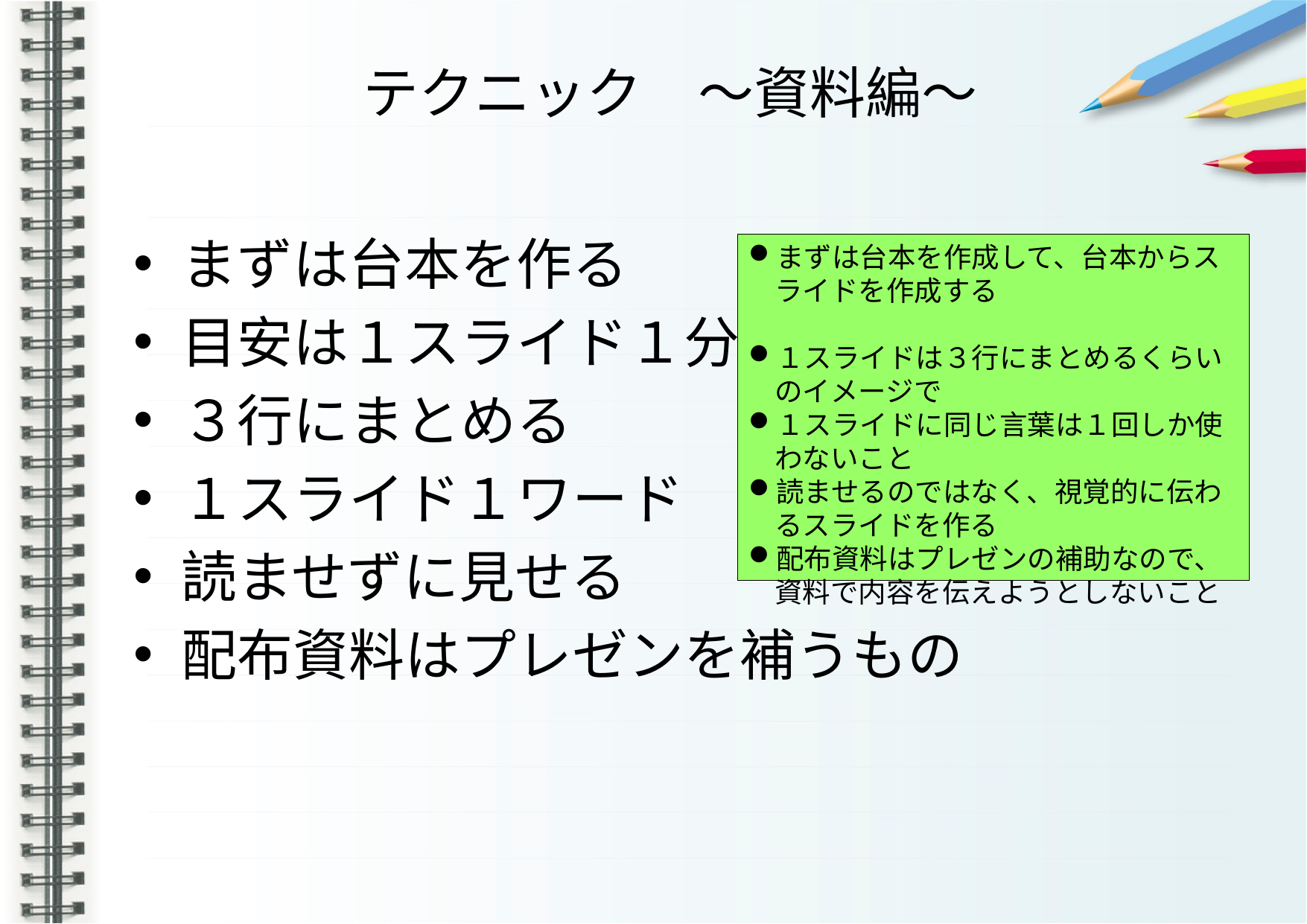

テクニック　～資料編～
まずは台本を作る
目安は１スライド１分
３行にまとめる
１スライド１ワード
読ませずに見せる
配布資料はプレゼンを補うもの
まずは台本を作成して、台本からスライドを作成する

１スライドは３行にまとめるくらいのイメージで
１スライドに同じ言葉は１回しか使わないこと
読ませるのではなく、視覚的に伝わるスライドを作る
配布資料はプレゼンの補助なので、資料で内容を伝えようとしないこと